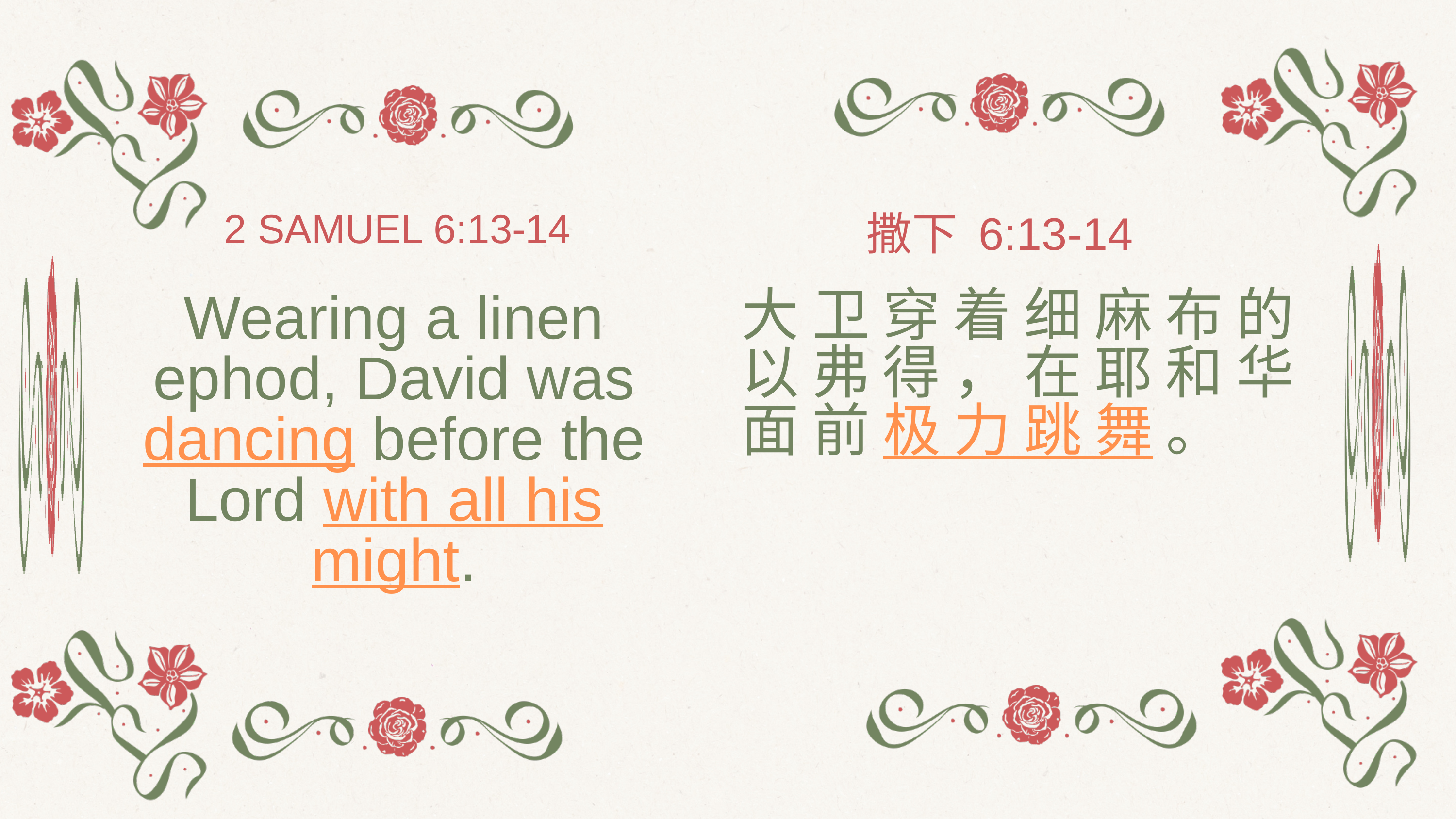

2 SAMUEL 6:13-14
撒下 6:13-14
大 卫 穿 着 细 麻 布 的 以 弗 得 ， 在 耶 和 华 面 前 极 力 跳 舞 。

Wearing a linen ephod, David was dancing before the Lord with all his might.